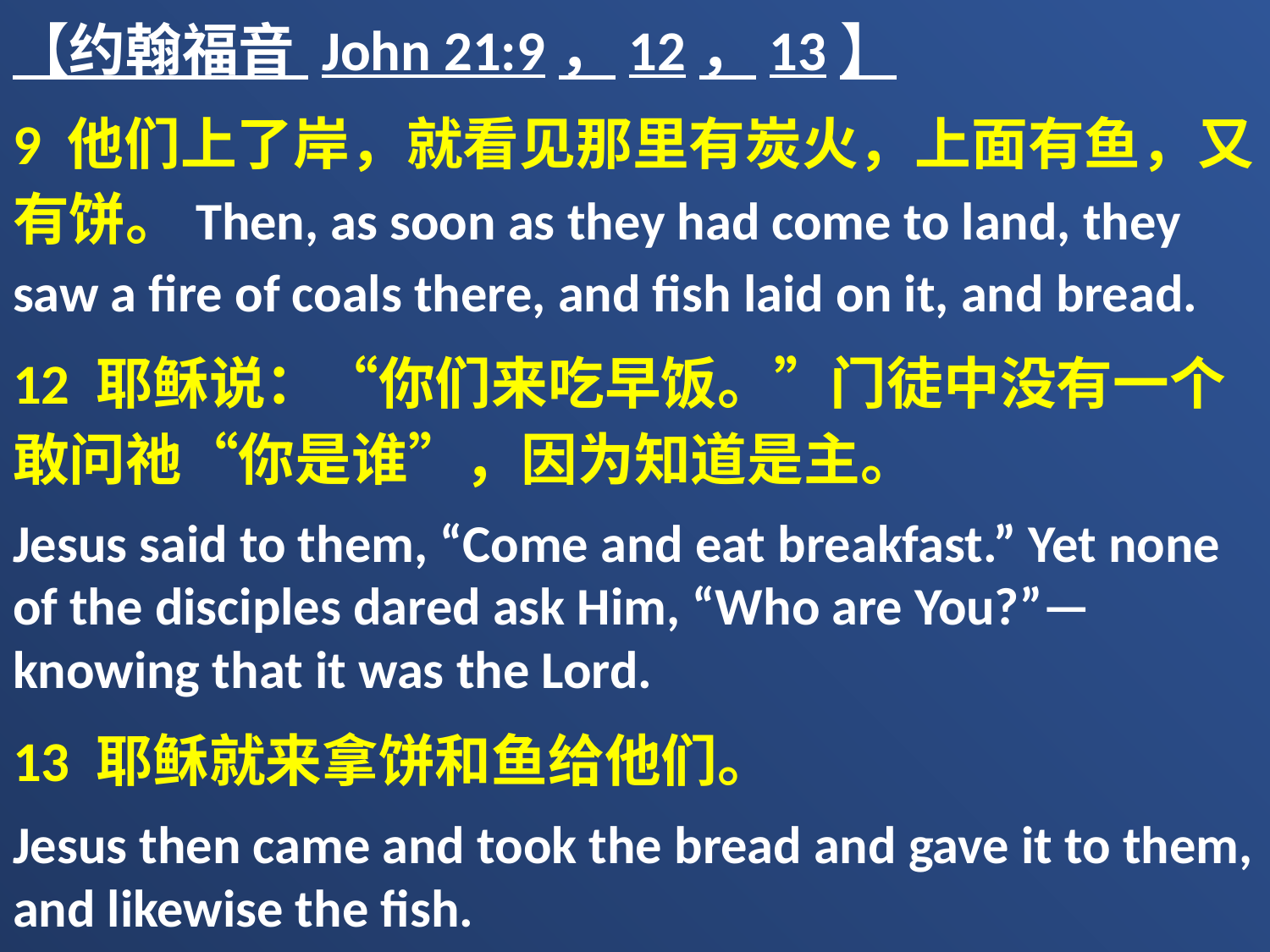

【约翰福音 John 21:9，12，13】
9 他们上了岸，就看见那里有炭火，上面有鱼，又有饼。Then, as soon as they had come to land, they saw a fire of coals there, and fish laid on it, and bread.
12 耶稣说：“你们来吃早饭。”门徒中没有一个敢问祂“你是谁”，因为知道是主。
Jesus said to them, “Come and eat breakfast.” Yet none of the disciples dared ask Him, “Who are You?”—knowing that it was the Lord.
13 耶稣就来拿饼和鱼给他们。
Jesus then came and took the bread and gave it to them, and likewise the fish.